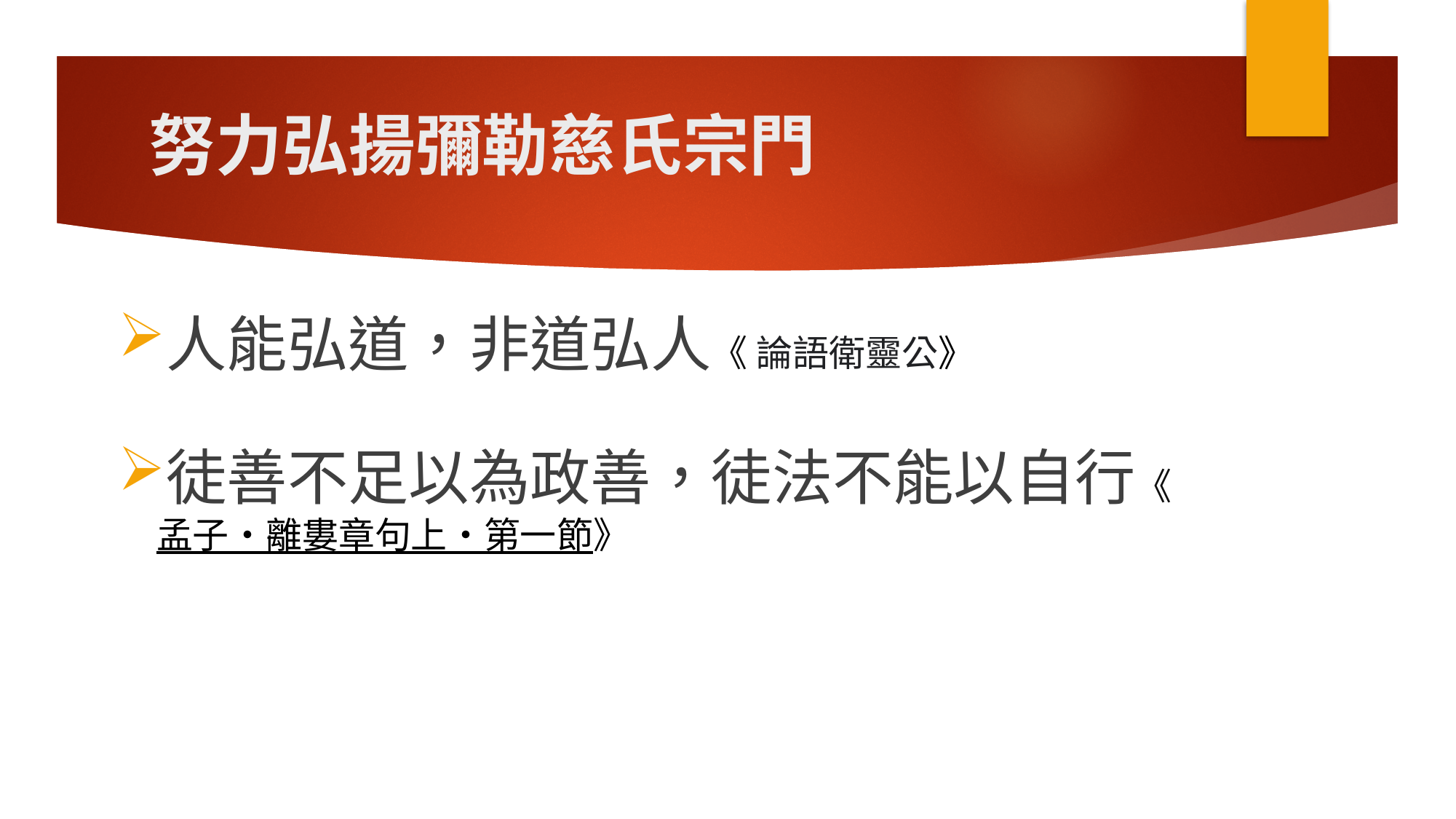

# 努力弘揚彌勒慈氏宗門
人能弘道，非道弘人《 論語衛靈公》
徒善不足以為政善，徒法不能以自行《孟子·離婁章句上·第一節》